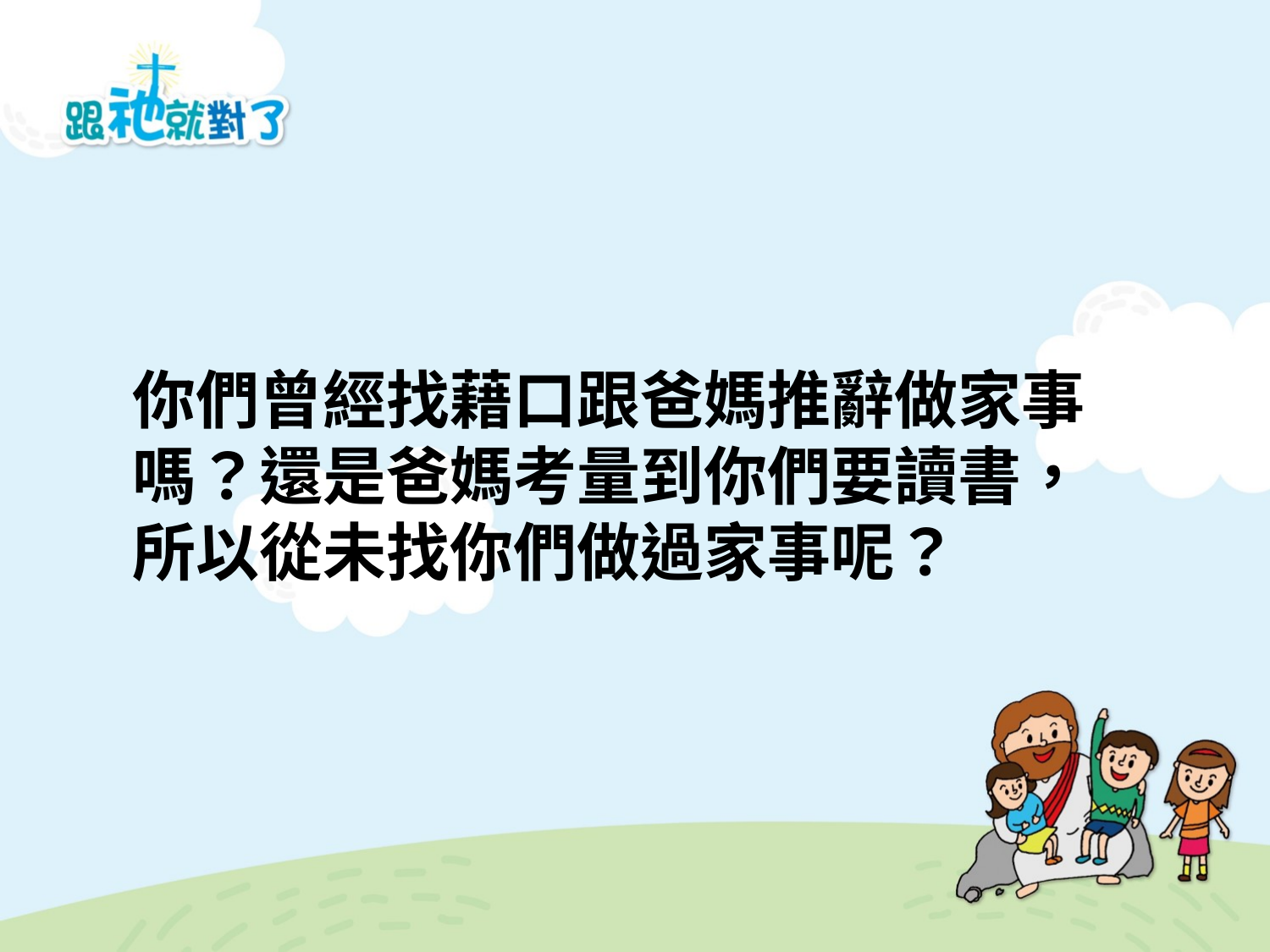

你們曾經找藉口跟爸媽推辭做家事嗎？還是爸媽考量到你們要讀書，所以從未找你們做過家事呢？